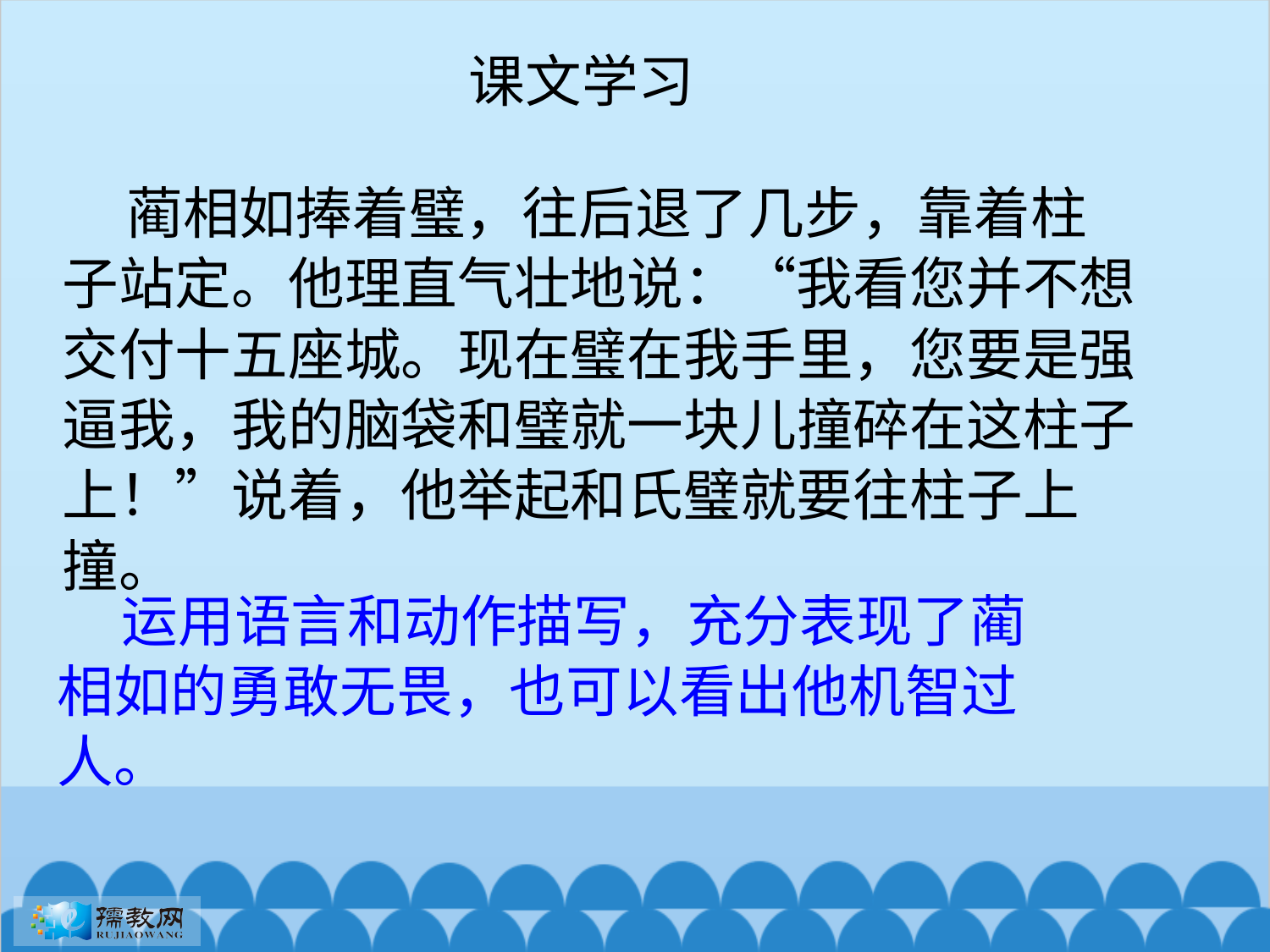

课文学习
    蔺相如捧着璧，往后退了几步，靠着柱子站定。他理直气壮地说：“我看您并不想交付十五座城。现在璧在我手里，您要是强逼我，我的脑袋和璧就一块儿撞碎在这柱子上！”说着，他举起和氏璧就要往柱子上撞。
    运用语言和动作描写，充分表现了蔺相如的勇敢无畏，也可以看出他机智过人。